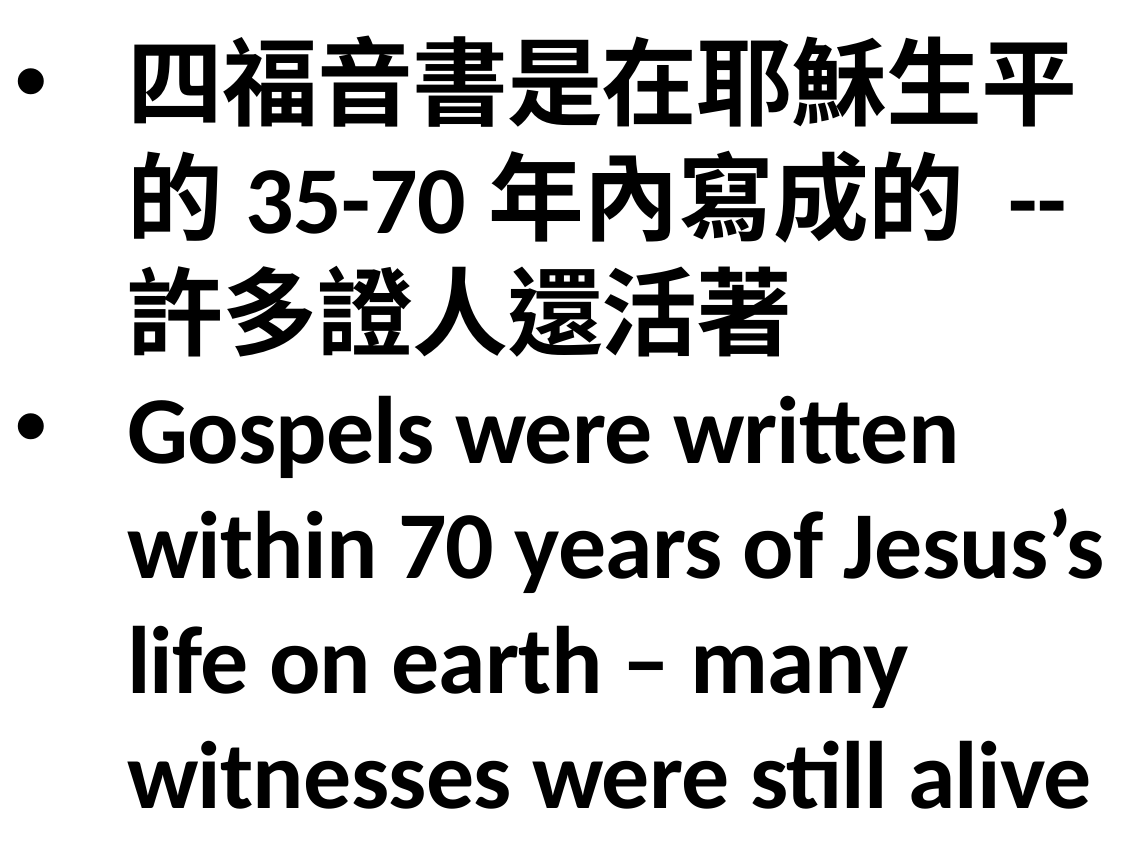

四福音書是在耶穌生平的35-70年內寫成的 -- 許多證人還活著
Gospels were written within 70 years of Jesus’s life on earth – many witnesses were still alive